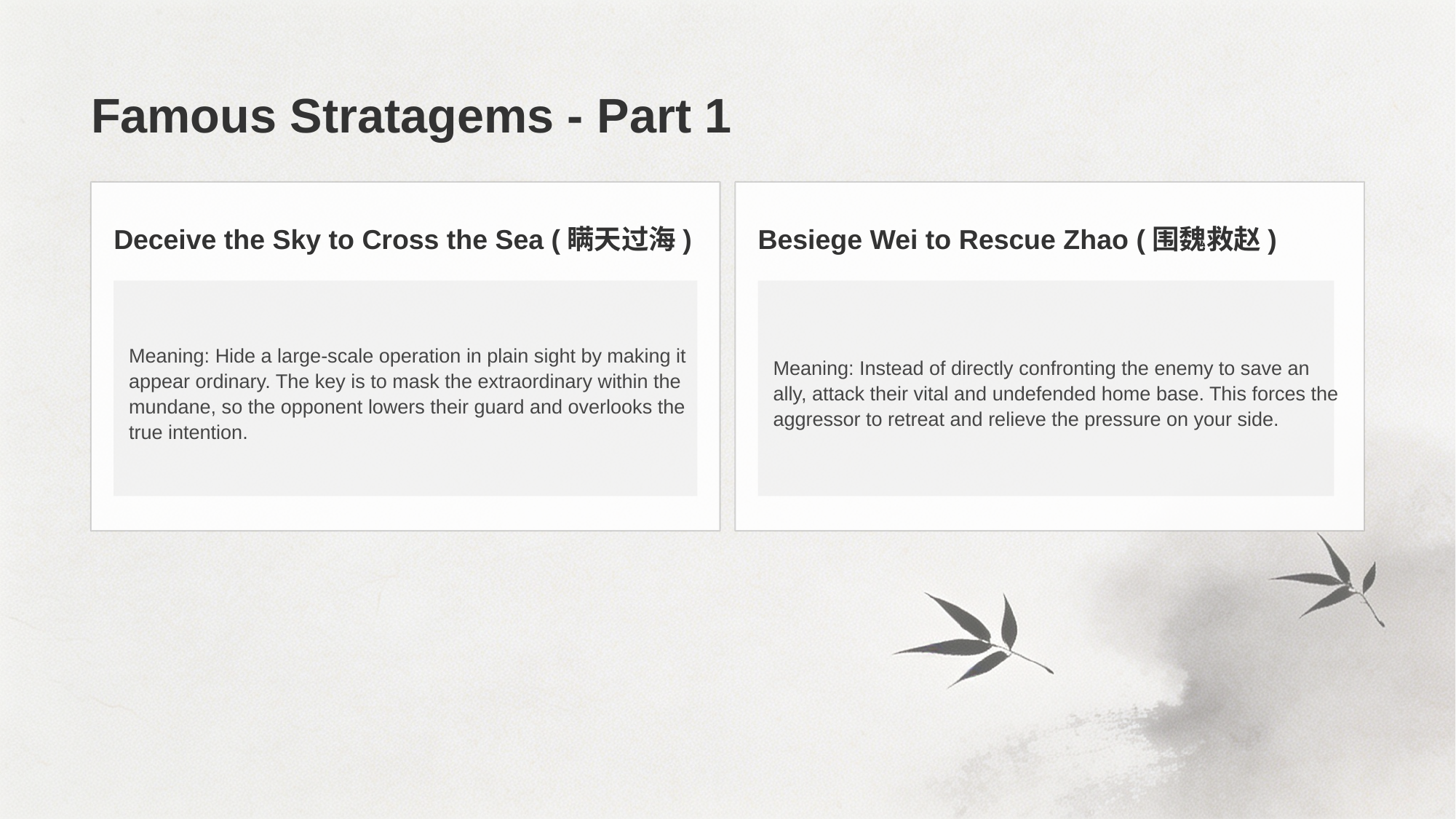

Famous Stratagems - Part 1

Deceive the Sky to Cross the Sea (瞒天过海)
Besiege Wei to Rescue Zhao (围魏救赵)

Meaning: Hide a large-scale operation in plain sight by making it appear ordinary. The key is to mask the extraordinary within the mundane, so the opponent lowers their guard and overlooks the true intention.
Meaning: Instead of directly confronting the enemy to save an ally, attack their vital and undefended home base. This forces the aggressor to retreat and relieve the pressure on your side.